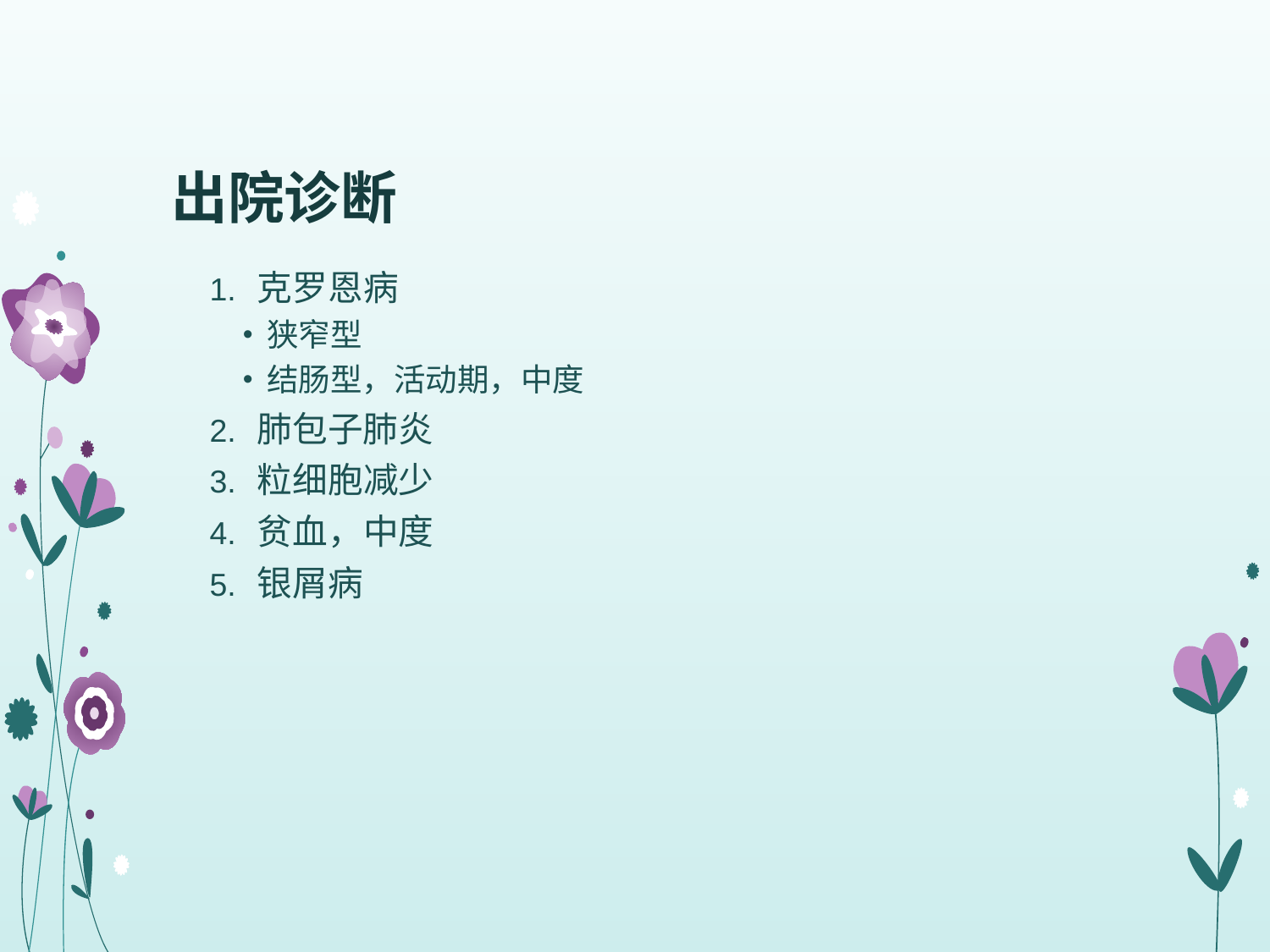

# 出院诊断
克罗恩病
狭窄型
结肠型，活动期，中度
肺包子肺炎
粒细胞减少
贫血，中度
银屑病